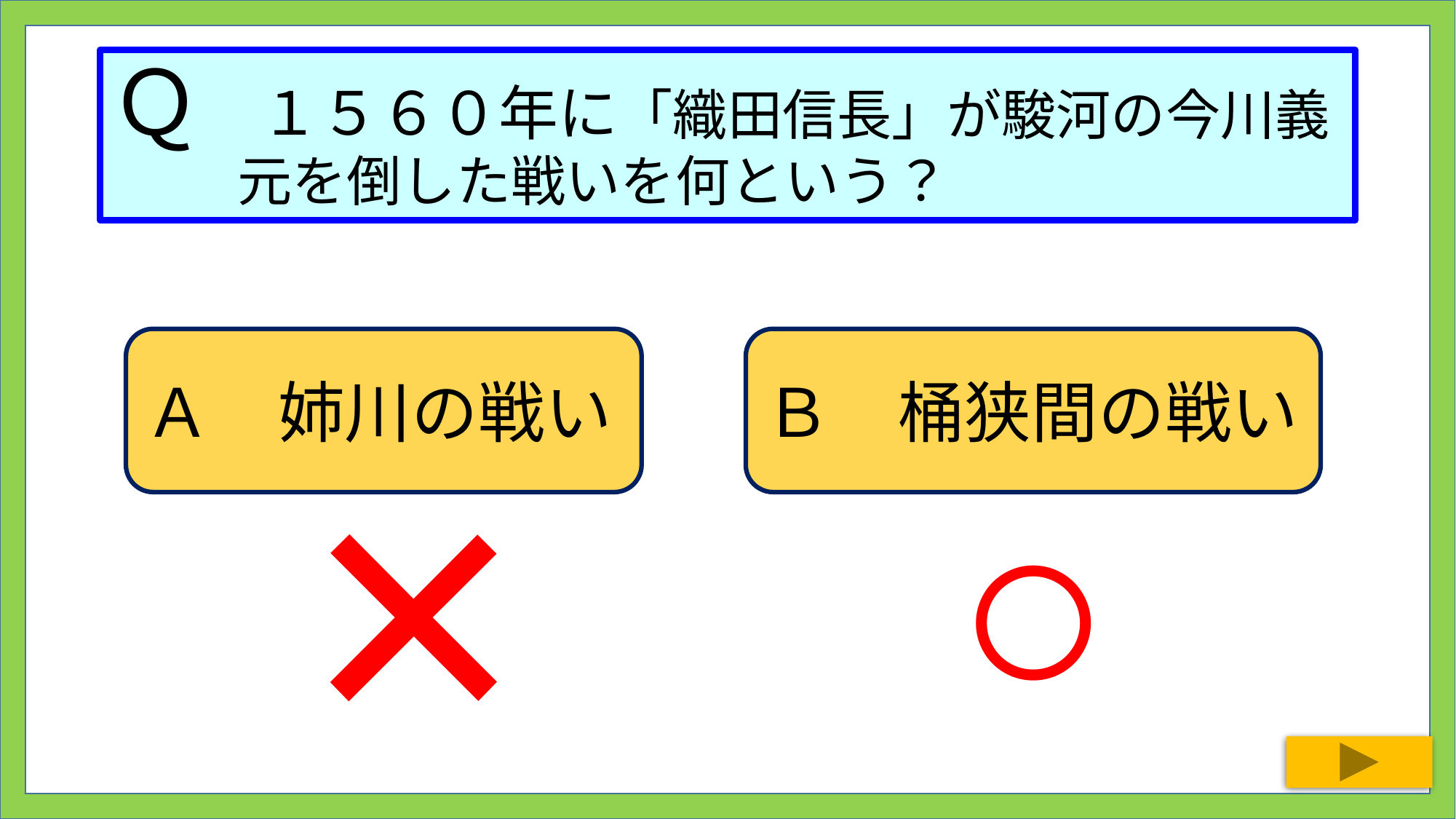

# Ｑ　１５６０年に「織田信長」が駿河の今川義元を倒した戦いを何という？
Ｂ　桶狭間の戦い
Ａ　姉川の戦い
×
○